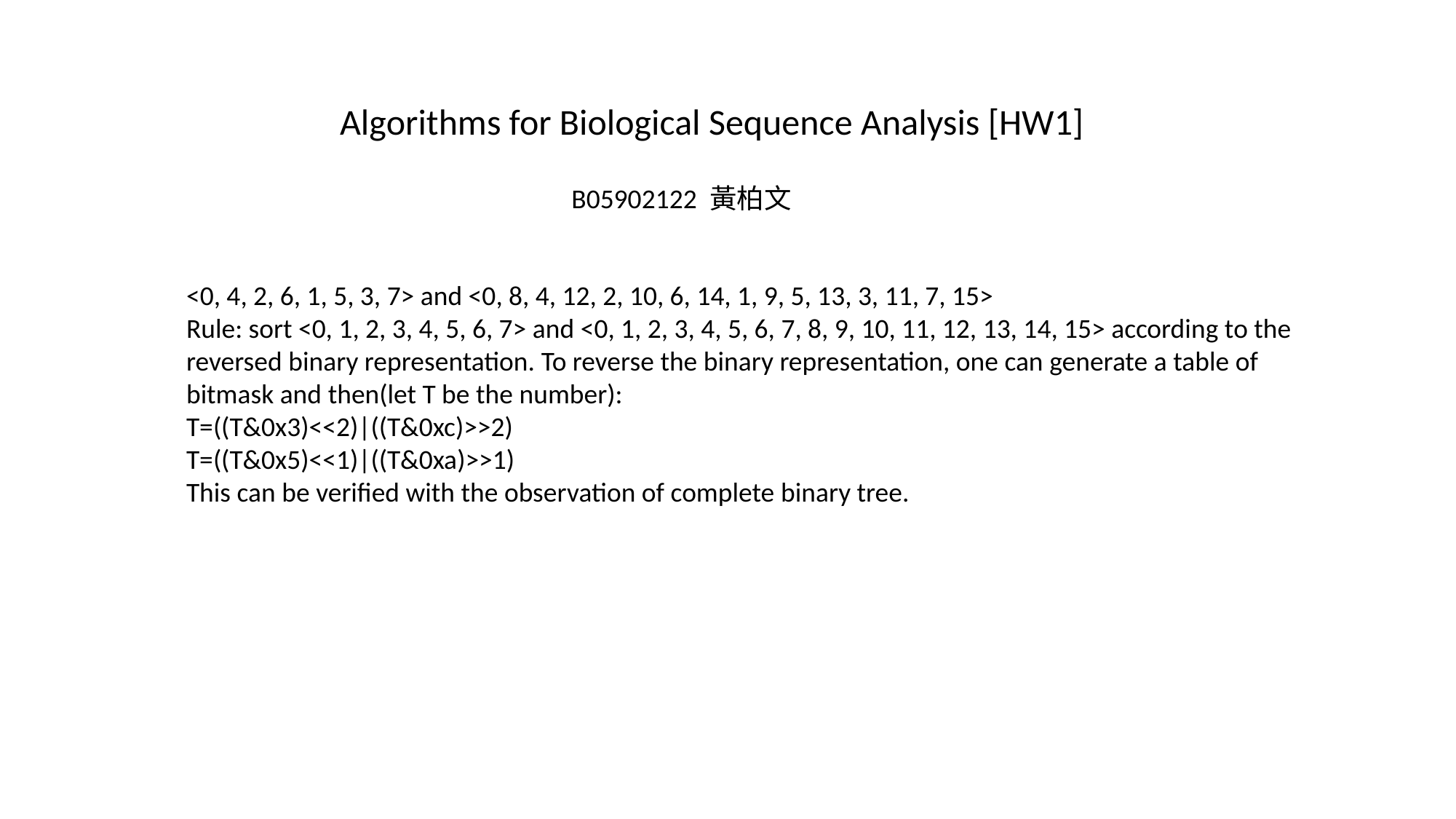

# Algorithms for Biological Sequence Analysis [HW1]
B05902122 黃柏文
<0, 4, 2, 6, 1, 5, 3, 7> and <0, 8, 4, 12, 2, 10, 6, 14, 1, 9, 5, 13, 3, 11, 7, 15>
Rule: sort <0, 1, 2, 3, 4, 5, 6, 7> and <0, 1, 2, 3, 4, 5, 6, 7, 8, 9, 10, 11, 12, 13, 14, 15> according to the reversed binary representation. To reverse the binary representation, one can generate a table of bitmask and then(let T be the number):
T=((T&0x3)<<2)|((T&0xc)>>2)
T=((T&0x5)<<1)|((T&0xa)>>1)
This can be verified with the observation of complete binary tree.